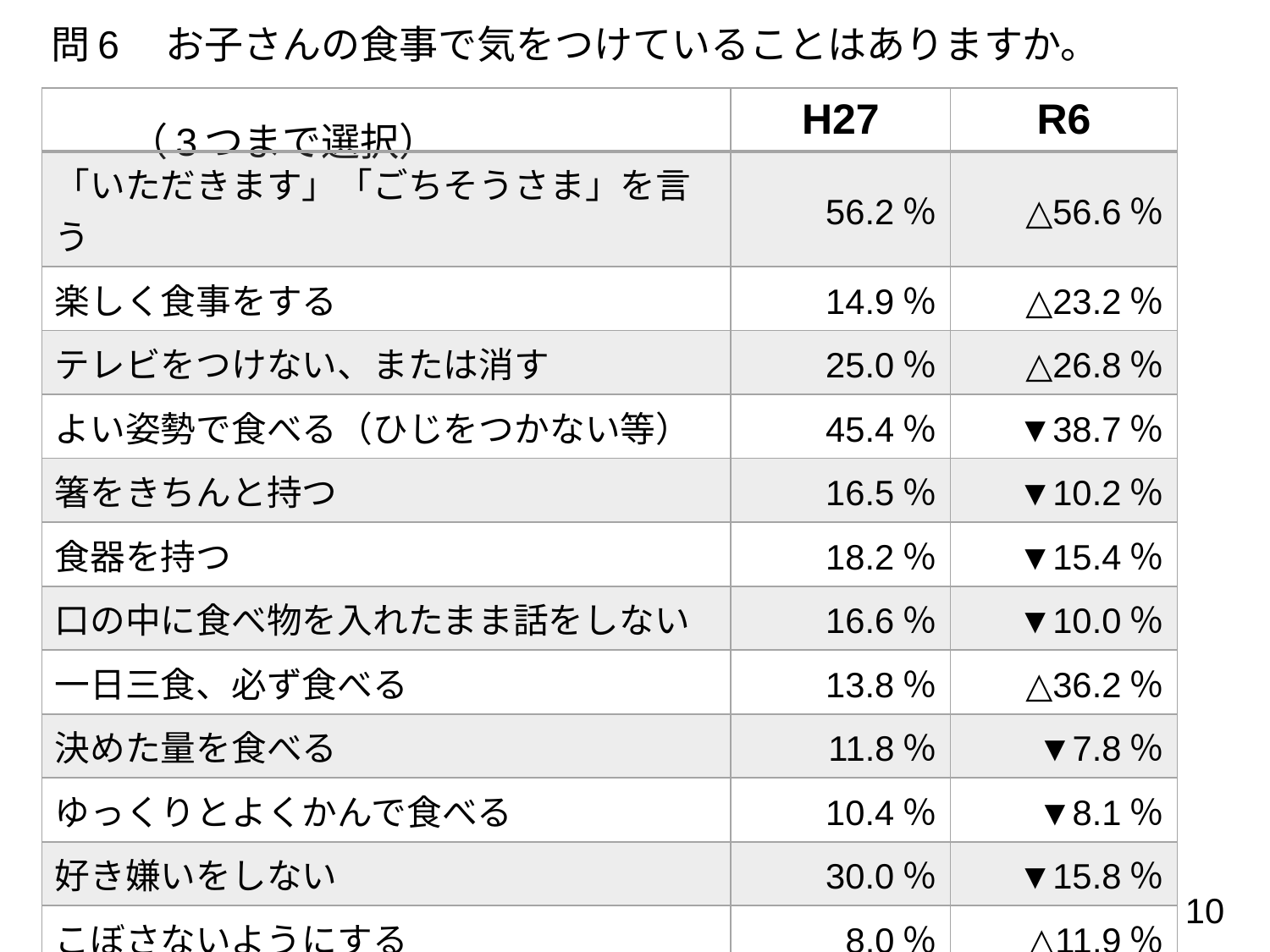

# 問6　お子さんの食事で気をつけていることはありますか。　　　 　　　（3つまで選択）
|  | H27 | R6 |
| --- | --- | --- |
| 「いただきます」「ごちそうさま」を言う | 56.2％ | △56.6％ |
| 楽しく食事をする | 14.9％ | △23.2％ |
| テレビをつけない、または消す | 25.0％ | △26.8％ |
| よい姿勢で食べる（ひじをつかない等） | 45.4％ | ▼38.7％ |
| 箸をきちんと持つ | 16.5％ | ▼10.2％ |
| 食器を持つ | 18.2％ | ▼15.4％ |
| 口の中に食べ物を入れたまま話をしない | 16.6％ | ▼10.0％ |
| 一日三食、必ず食べる | 13.8％ | △36.2％ |
| 決めた量を食べる | 11.8％ | ▼7.8％ |
| ゆっくりとよくかんで食べる | 10.4％ | ▼8.1％ |
| 好き嫌いをしない | 30.0％ | ▼15.8％ |
| こぼさないようにする | 8.0％ | △11.9％ |
| 食事のときは、自分の席に座る | 23.4％ | △27.3％ |